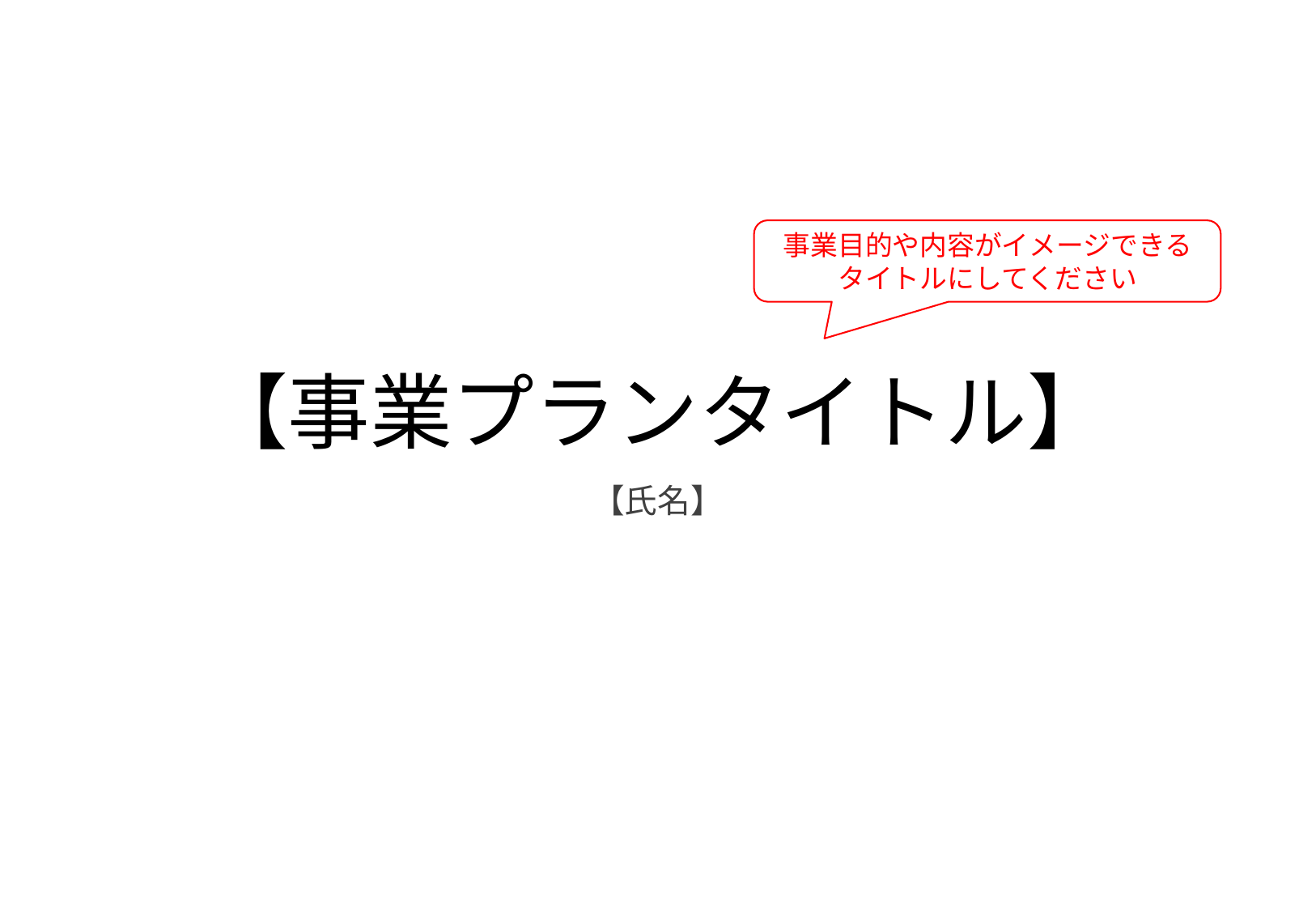

# 【事業プランタイトル】
事業目的や内容がイメージできる
タイトルにしてください
【氏名】